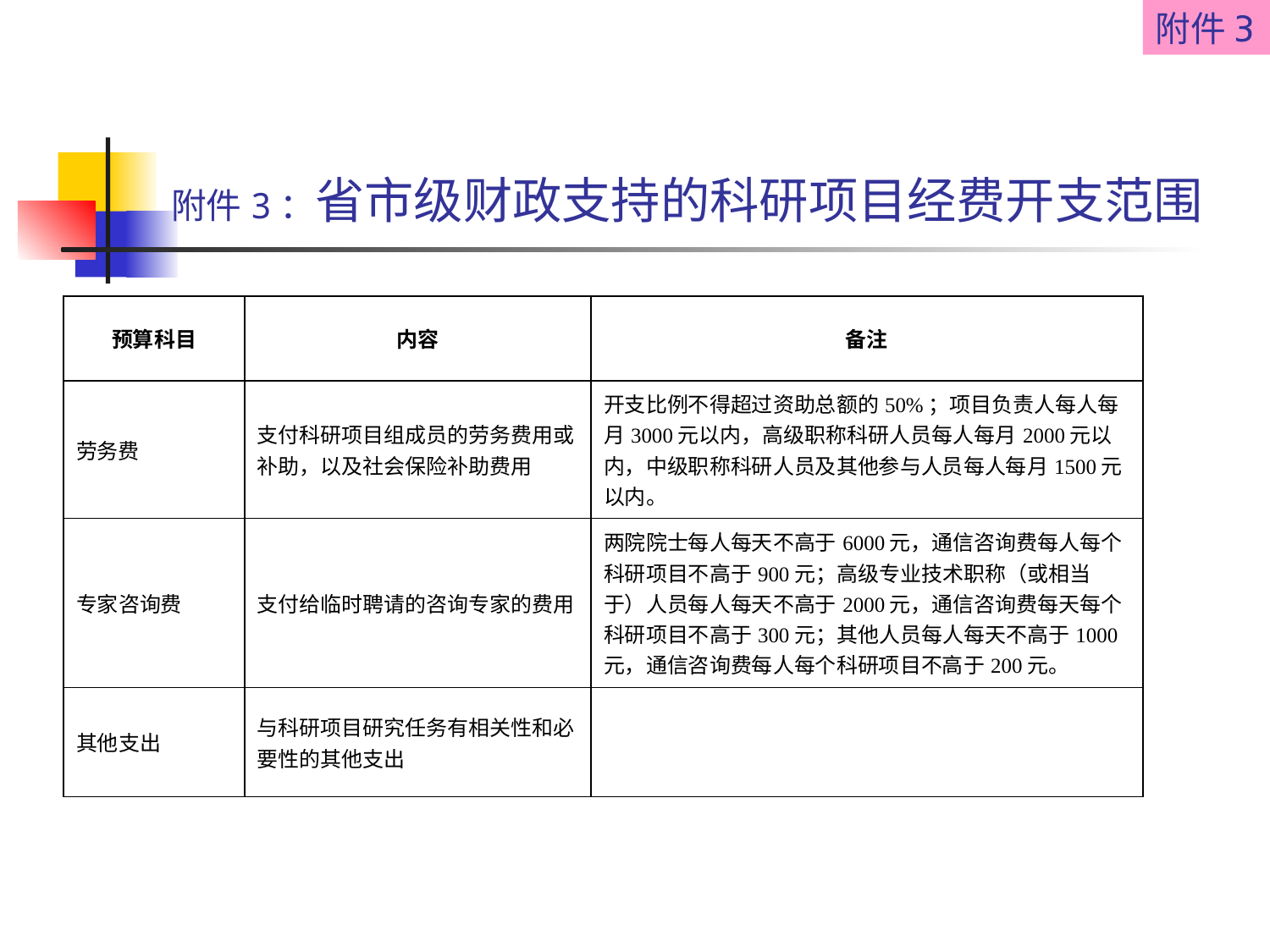

附件3
# 附件3：省市级财政支持的科研项目经费开支范围
| 预算科目 | 内容 | 备注 |
| --- | --- | --- |
| 劳务费 | 支付科研项目组成员的劳务费用或补助，以及社会保险补助费用 | 开支比例不得超过资助总额的50%；项目负责人每人每月3000元以内，高级职称科研人员每人每月2000元以内，中级职称科研人员及其他参与人员每人每月1500元以内。 |
| 专家咨询费 | 支付给临时聘请的咨询专家的费用 | 两院院士每人每天不高于6000元，通信咨询费每人每个科研项目不高于900元；高级专业技术职称（或相当于）人员每人每天不高于2000元，通信咨询费每天每个科研项目不高于300元；其他人员每人每天不高于1000元，通信咨询费每人每个科研项目不高于200元。 |
| 其他支出 | 与科研项目研究任务有相关性和必要性的其他支出 |  |